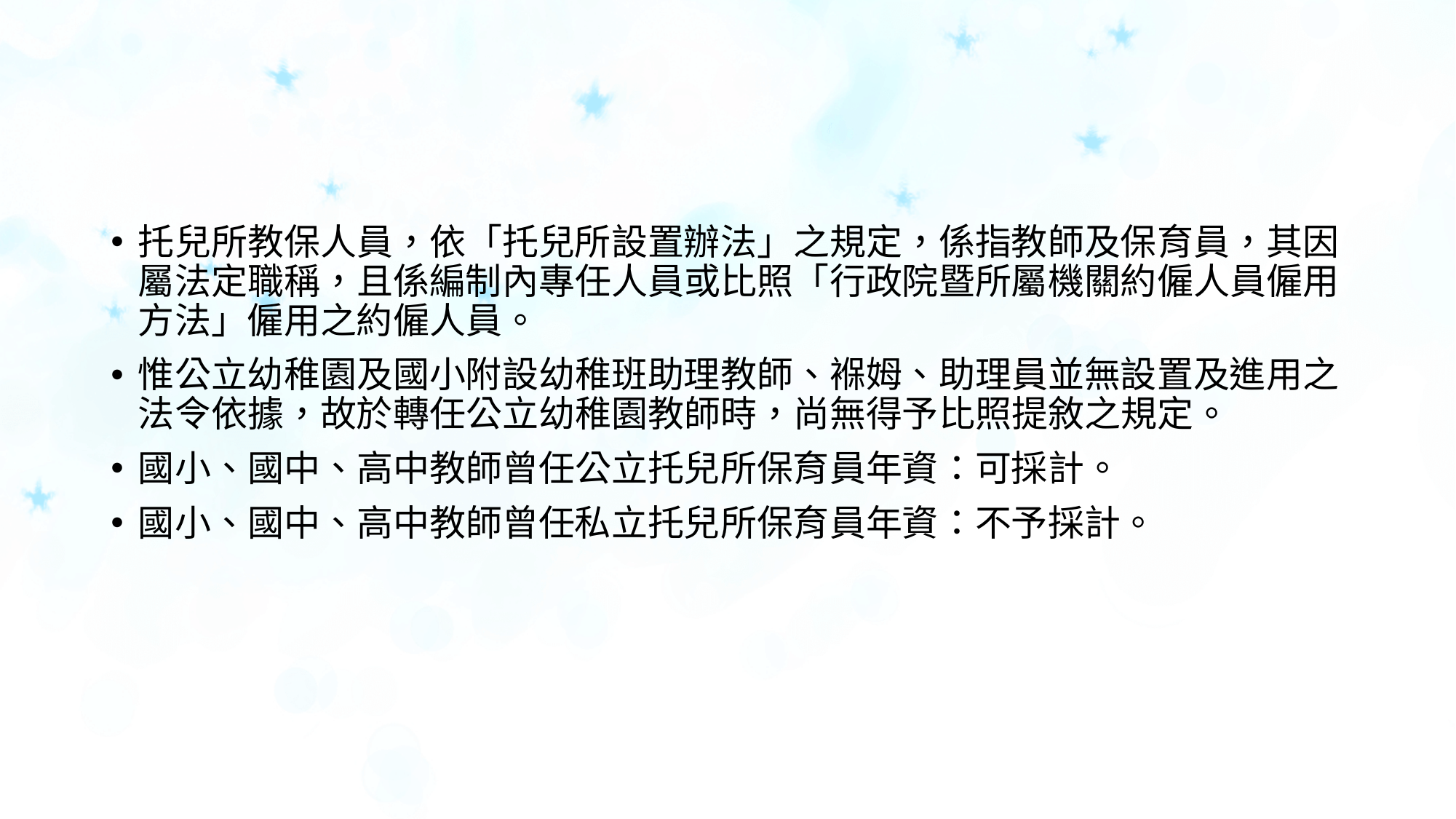

#
托兒所教保人員，依「托兒所設置辦法」之規定，係指教師及保育員，其因屬法定職稱，且係編制內專任人員或比照「行政院暨所屬機關約僱人員僱用方法」僱用之約僱人員。
惟公立幼稚園及國小附設幼稚班助理教師、褓姆、助理員並無設置及進用之法令依據，故於轉任公立幼稚園教師時，尚無得予比照提敘之規定。
國小、國中、高中教師曾任公立托兒所保育員年資：可採計。
國小、國中、高中教師曾任私立托兒所保育員年資：不予採計。